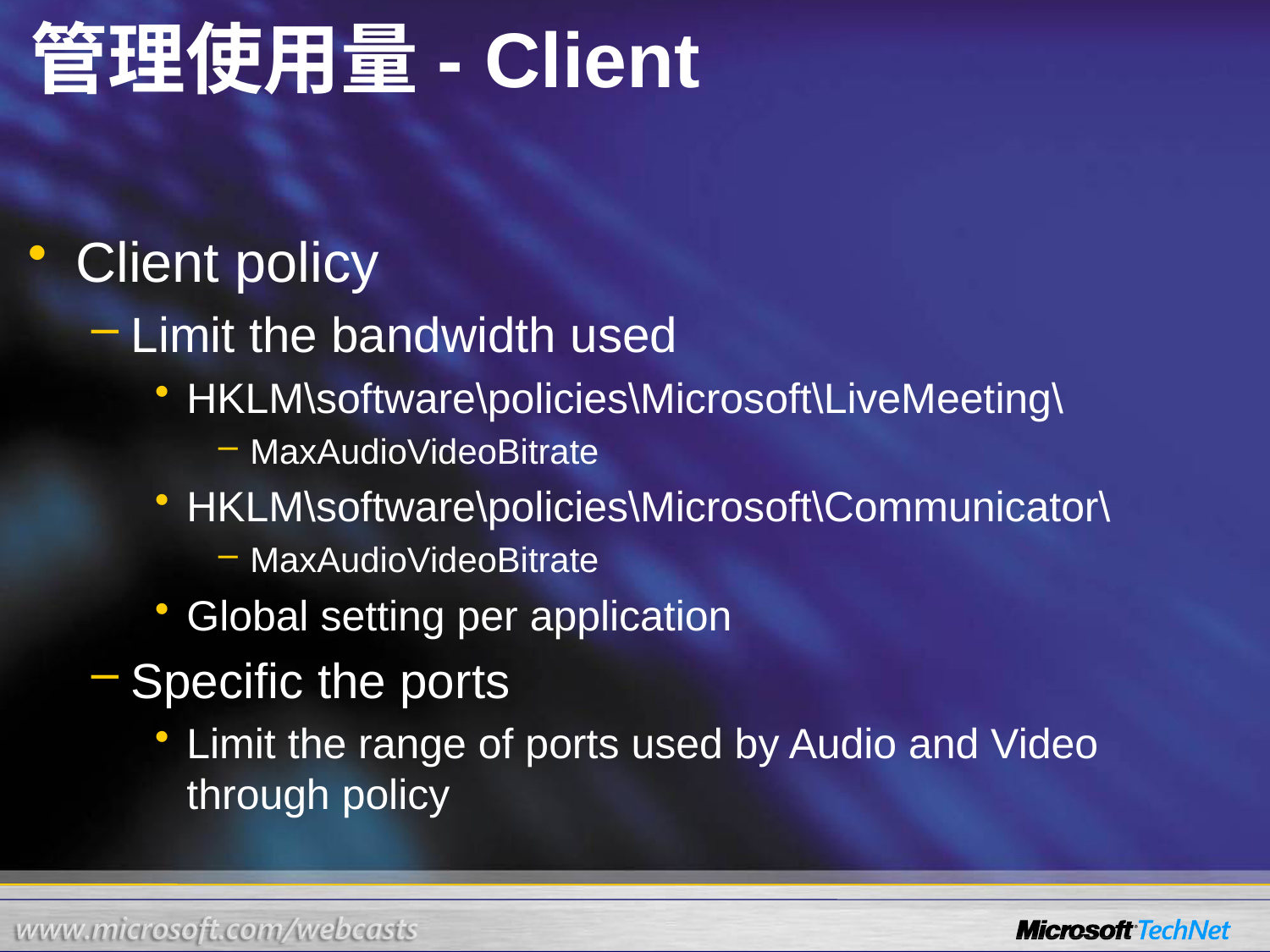

# 管理使用量- Client
Client policy
Limit the bandwidth used
HKLM\software\policies\Microsoft\LiveMeeting\
MaxAudioVideoBitrate
HKLM\software\policies\Microsoft\Communicator\
MaxAudioVideoBitrate
Global setting per application
Specific the ports
Limit the range of ports used by Audio and Video through policy